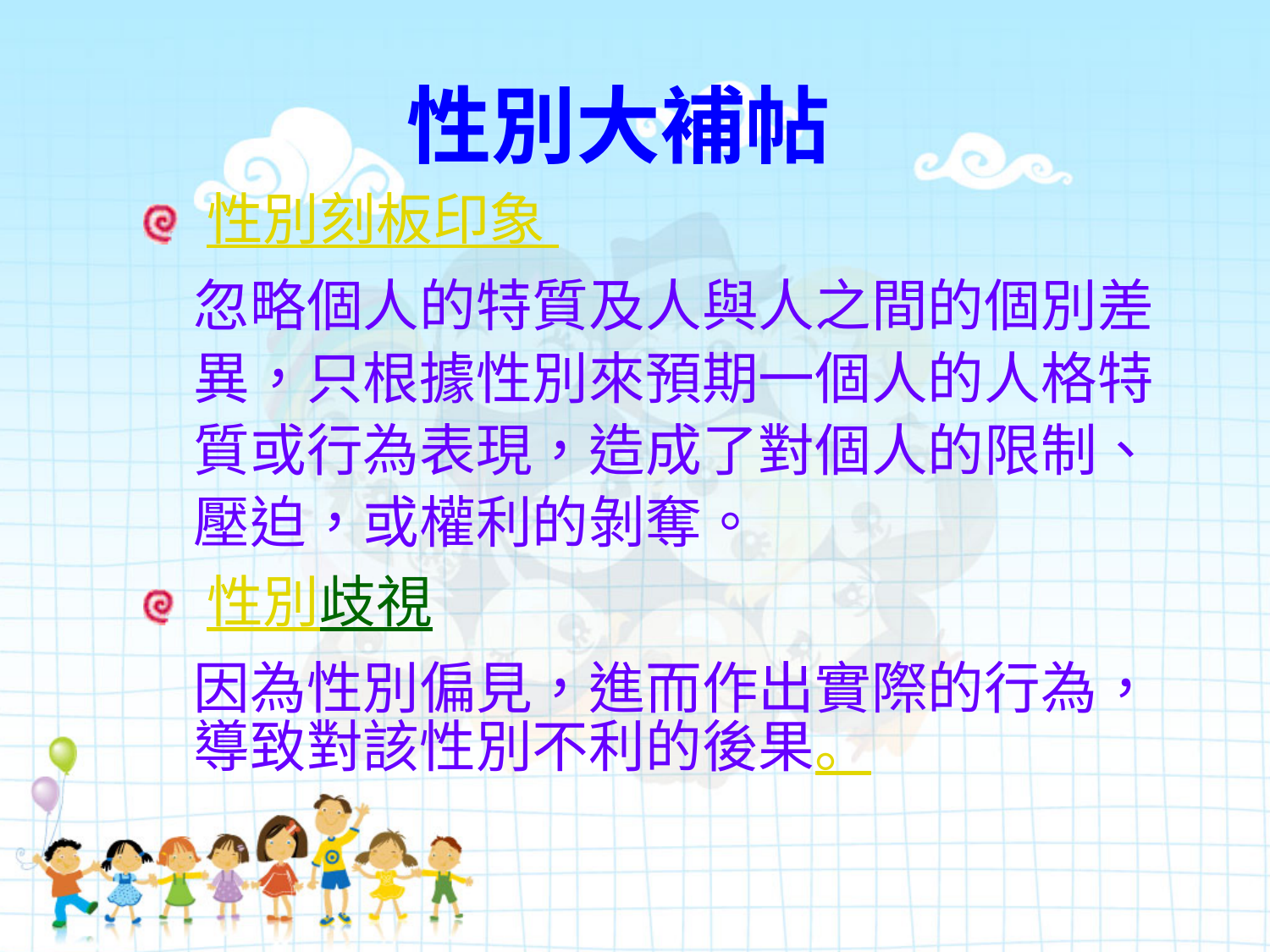

性別大補帖
性別刻板印象
忽略個人的特質及人與人之間的個別差異，只根據性別來預期一個人的人格特質或行為表現，造成了對個人的限制、壓迫，或權利的剝奪。
性別歧視
因為性別偏見，進而作出實際的行為，導致對該性別不利的後果。